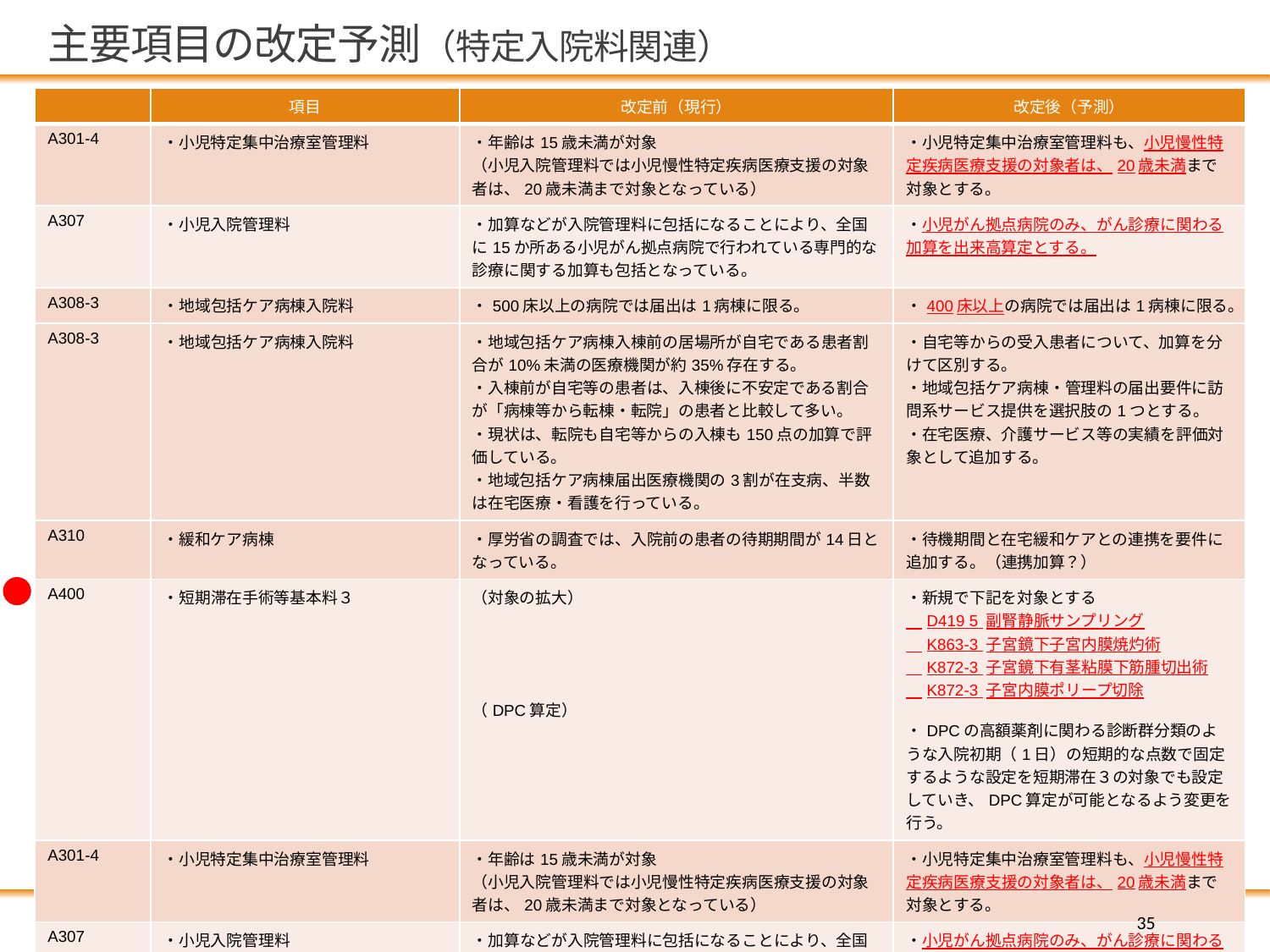

# 主要項目の改定予測（特定入院料関連）
|  | 項目 | 改定前（現行） | 改定後（予測） |
| --- | --- | --- | --- |
| A301-4 | ・小児特定集中治療室管理料 | ・年齢は15歳未満が対象 （小児入院管理料では小児慢性特定疾病医療支援の対象者は、20歳未満まで対象となっている） | ・小児特定集中治療室管理料も、小児慢性特定疾病医療支援の対象者は、20歳未満まで対象とする。 |
| A307 | ・小児入院管理料 | ・加算などが入院管理料に包括になることにより、全国に15か所ある小児がん拠点病院で行われている専門的な診療に関する加算も包括となっている。 | ・小児がん拠点病院のみ、がん診療に関わる加算を出来高算定とする。 |
| A308-3 | ・地域包括ケア病棟入院料 | ・500床以上の病院では届出は1病棟に限る。 | ・400床以上の病院では届出は1病棟に限る。 |
| A308-3 | ・地域包括ケア病棟入院料 | ・地域包括ケア病棟入棟前の居場所が自宅である患者割合が10%未満の医療機関が約35%存在する。 ・入棟前が自宅等の患者は、入棟後に不安定である割合が「病棟等から転棟・転院」の患者と比較して多い。 ・現状は、転院も自宅等からの入棟も150点の加算で評価している。 ・地域包括ケア病棟届出医療機関の3割が在支病、半数は在宅医療・看護を行っている。 | ・自宅等からの受入患者について、加算を分けて区別する。 ・地域包括ケア病棟・管理料の届出要件に訪問系サービス提供を選択肢の1つとする。 ・在宅医療、介護サービス等の実績を評価対象として追加する。 |
| A310 | ・緩和ケア病棟 | ・厚労省の調査では、入院前の患者の待期期間が14日となっている。 | ・待機期間と在宅緩和ケアとの連携を要件に追加する。（連携加算？） |
| A400 | ・短期滞在手術等基本料３ | （対象の拡大） （DPC算定） | ・新規で下記を対象とする 　D419 5 副腎静脈サンプリング 　K863-3 子宮鏡下子宮内膜焼灼術 　K872-3 子宮鏡下有茎粘膜下筋腫切出術 　K872-3 子宮内膜ポリープ切除 ・DPCの高額薬剤に関わる診断群分類のような入院初期（1日）の短期的な点数で固定するような設定を短期滞在３の対象でも設定していき、DPC算定が可能となるよう変更を行う。 |
| A301-4 | ・小児特定集中治療室管理料 | ・年齢は15歳未満が対象 （小児入院管理料では小児慢性特定疾病医療支援の対象者は、20歳未満まで対象となっている） | ・小児特定集中治療室管理料も、小児慢性特定疾病医療支援の対象者は、20歳未満まで対象とする。 |
| A307 | ・小児入院管理料 | ・加算などが入院管理料に包括になることにより、全国に15か所ある小児がん拠点病院で行われている専門的な診療に関する加算も包括となっている。 | ・小児がん拠点病院のみ、がん診療に関わる加算を出来高算定とする。 |

35